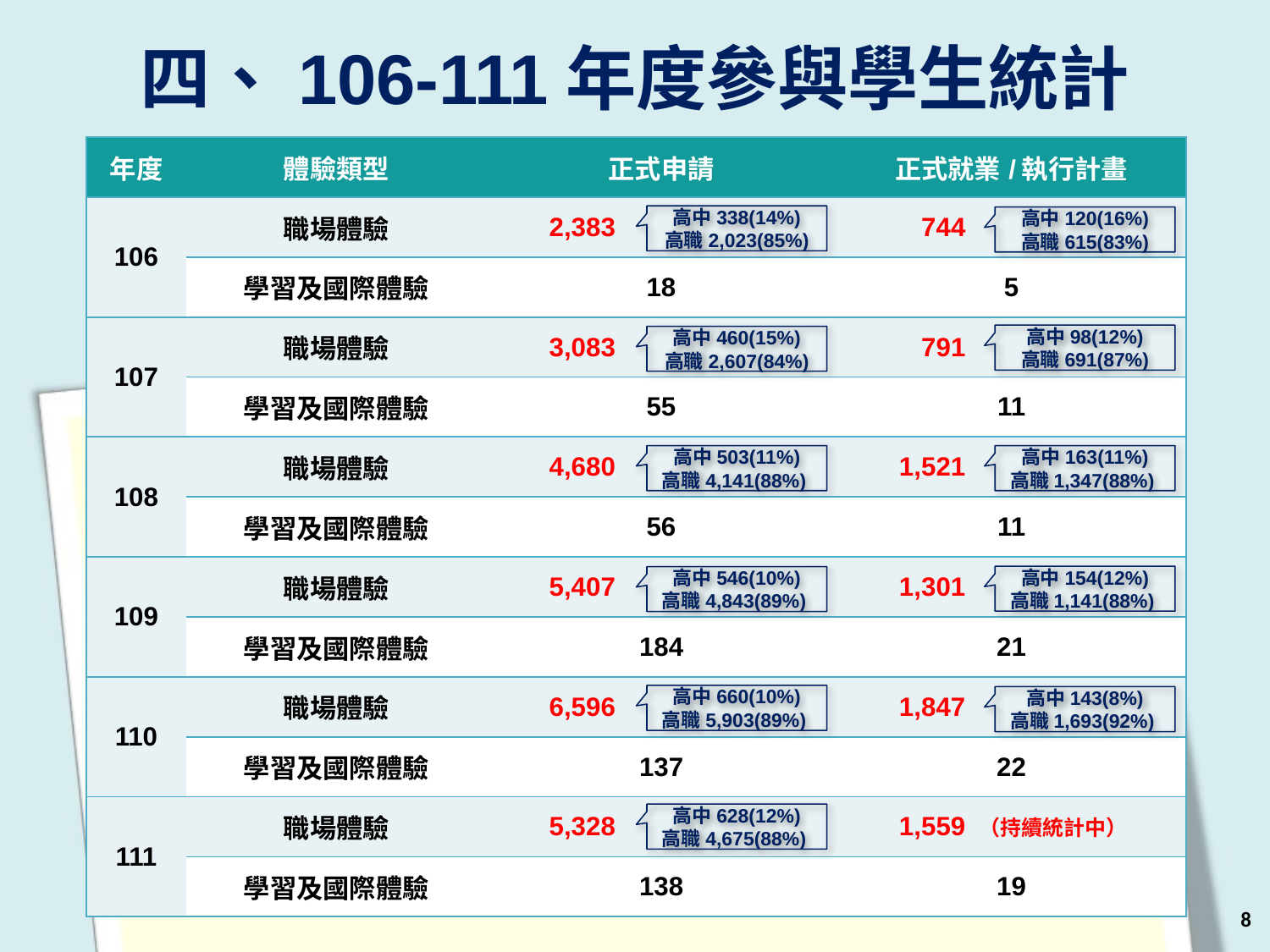

四、106-111年度參與學生統計
| 年度 | 體驗類型 | 正式申請 | 正式就業/執行計畫 |
| --- | --- | --- | --- |
| 106 | 職場體驗 | 2,383 | 744 |
|  | 學習及國際體驗 | 18 | 5 |
| 107 | 職場體驗 | 3,083 | 791 |
|  | 學習及國際體驗 | 55 | 11 |
| 108 | 職場體驗 | 4,680 | 1,521 |
|  | 學習及國際體驗 | 56 | 11 |
| 109 | 職場體驗 | 5,407 | 1,301 |
|  | 學習及國際體驗 | 184 | 21 |
| 110 | 職場體驗 | 6,596 | 1,847 |
|  | 學習及國際體驗 | 137 | 22 |
| 111 | 職場體驗 | 5,328 | 1,559 （持續統計中） |
|  | 學習及國際體驗 | 138 | 19 |
高中338(14%)
高職2,023(85%)
高中120(16%)
高職615(83%)
高中460(15%)
高職2,607(84%)
高中98(12%)
高職691(87%)
高中503(11%)
高職4,141(88%)
高中163(11%)
高職1,347(88%)
高中546(10%)
高職4,843(89%)
高中154(12%)
高職1,141(88%)
高中660(10%)
高職5,903(89%)
高中143(8%)
高職1,693(92%)
高中628(12%)
高職4,675(88%)
8